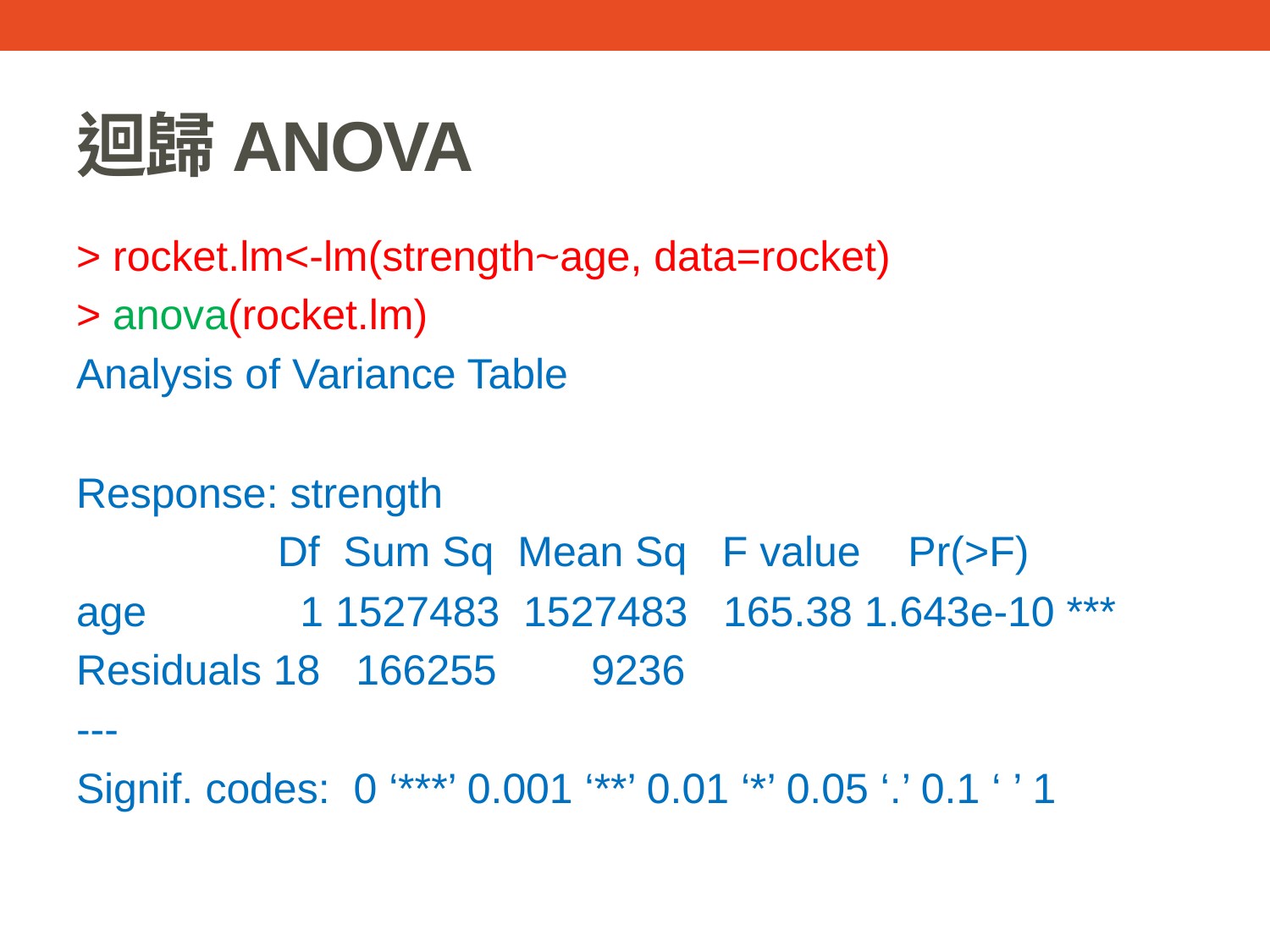

# 迴歸ANOVA
> rocket.lm<-lm(strength~age, data=rocket)
> anova(rocket.lm)
Analysis of Variance Table

Response: strength
                 Df  Sum Sq  Mean Sq   F value    Pr(>F)
age             1 1527483  1527483   165.38 1.643e-10 ***
Residuals 18   166255        9236
---
Signif. codes:  0 ‘***’ 0.001 ‘**’ 0.01 ‘*’ 0.05 ‘.’ 0.1 ‘ ’ 1